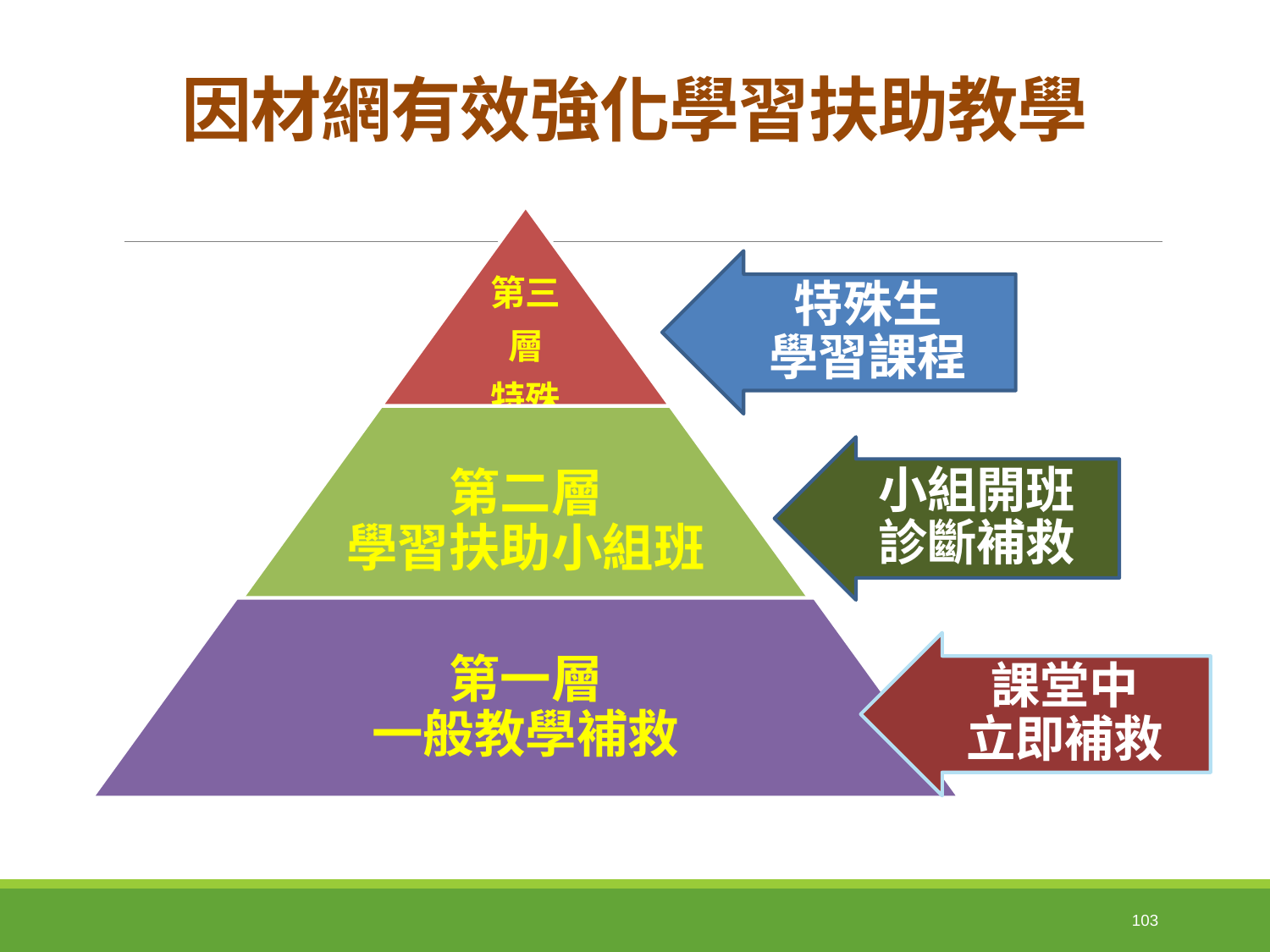

# 因材網有效強化學習扶助教學

第三層
特殊教育
第二層
學習扶助小組班
第一層
一般教學補救
特殊生
學習課程
小組開班
診斷補救
課堂中
立即補救
103